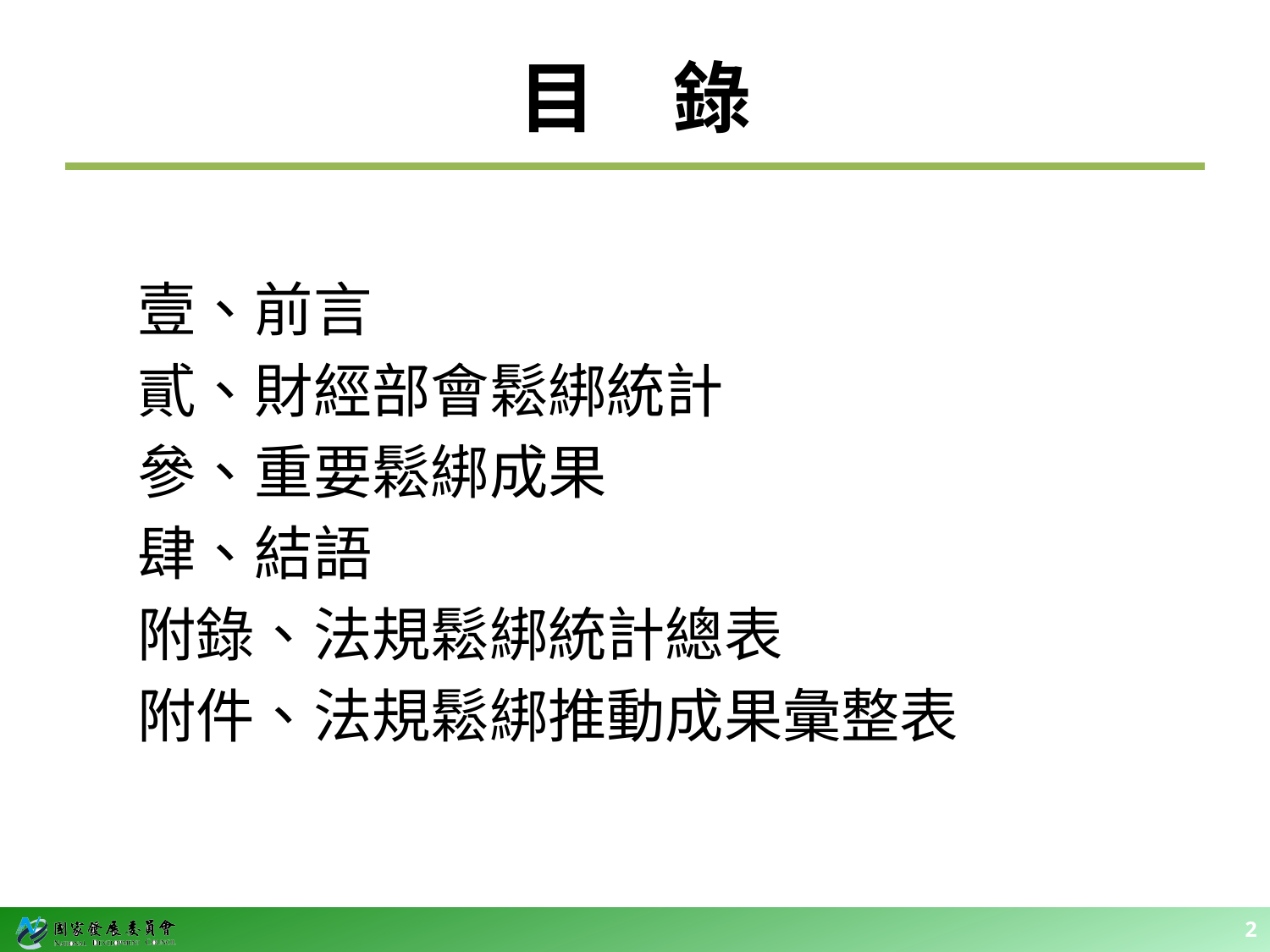

# 目　錄
壹、前言
貳、財經部會鬆綁統計
參、重要鬆綁成果
肆、結語
附錄、法規鬆綁統計總表
附件、法規鬆綁推動成果彙整表

2